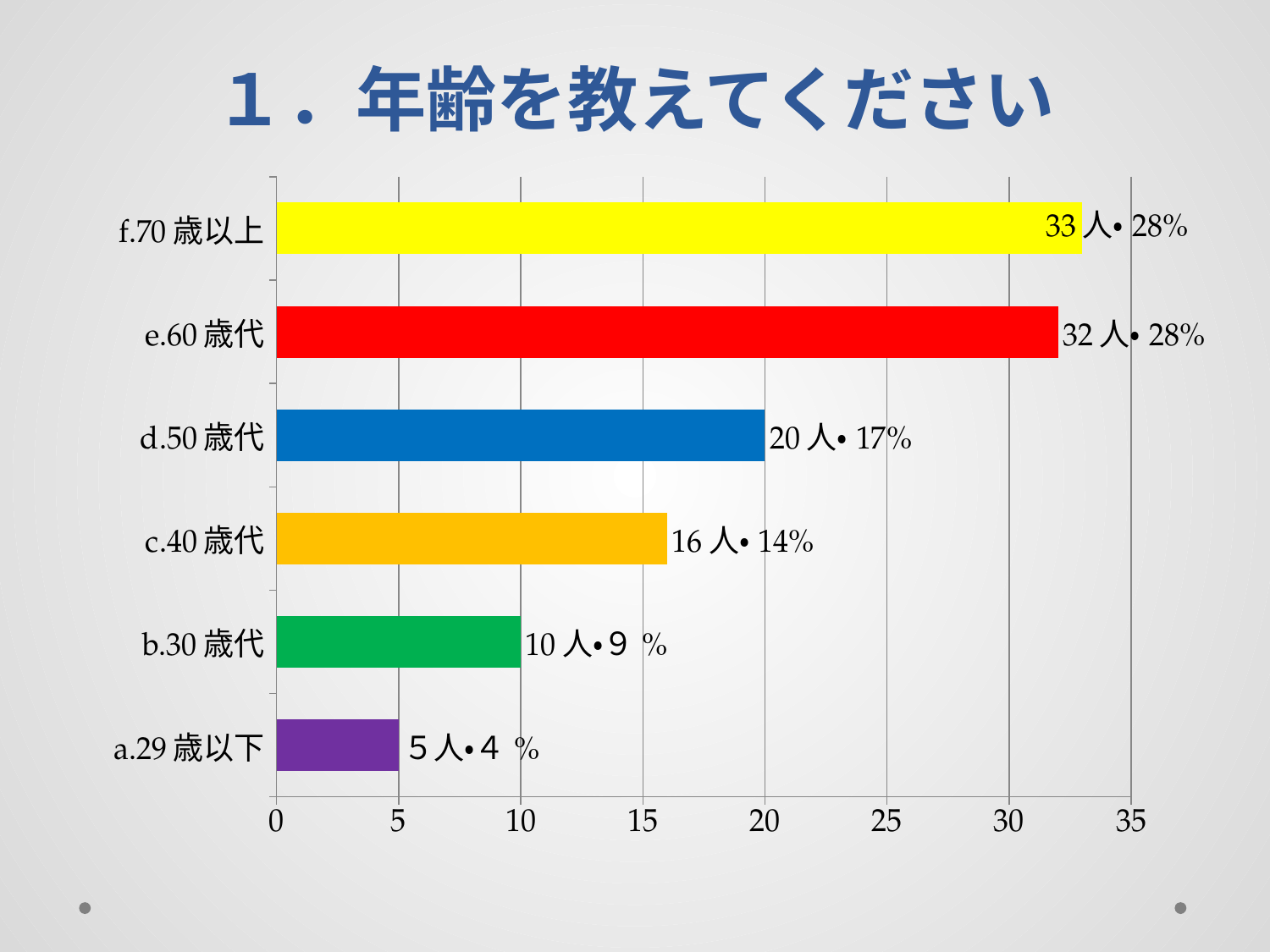

# １．年齢を教えてください

### Chart

| Category | 年齢 |
|---|---|
| a.29歳以下 | 5.0 |
| b.30歳代 | 10.0 |
| c.40歳代 | 16.0 |
| d.50歳代 | 20.0 |
| e.60歳代 | 32.0 |
| f.70歳以上 | 33.0 |